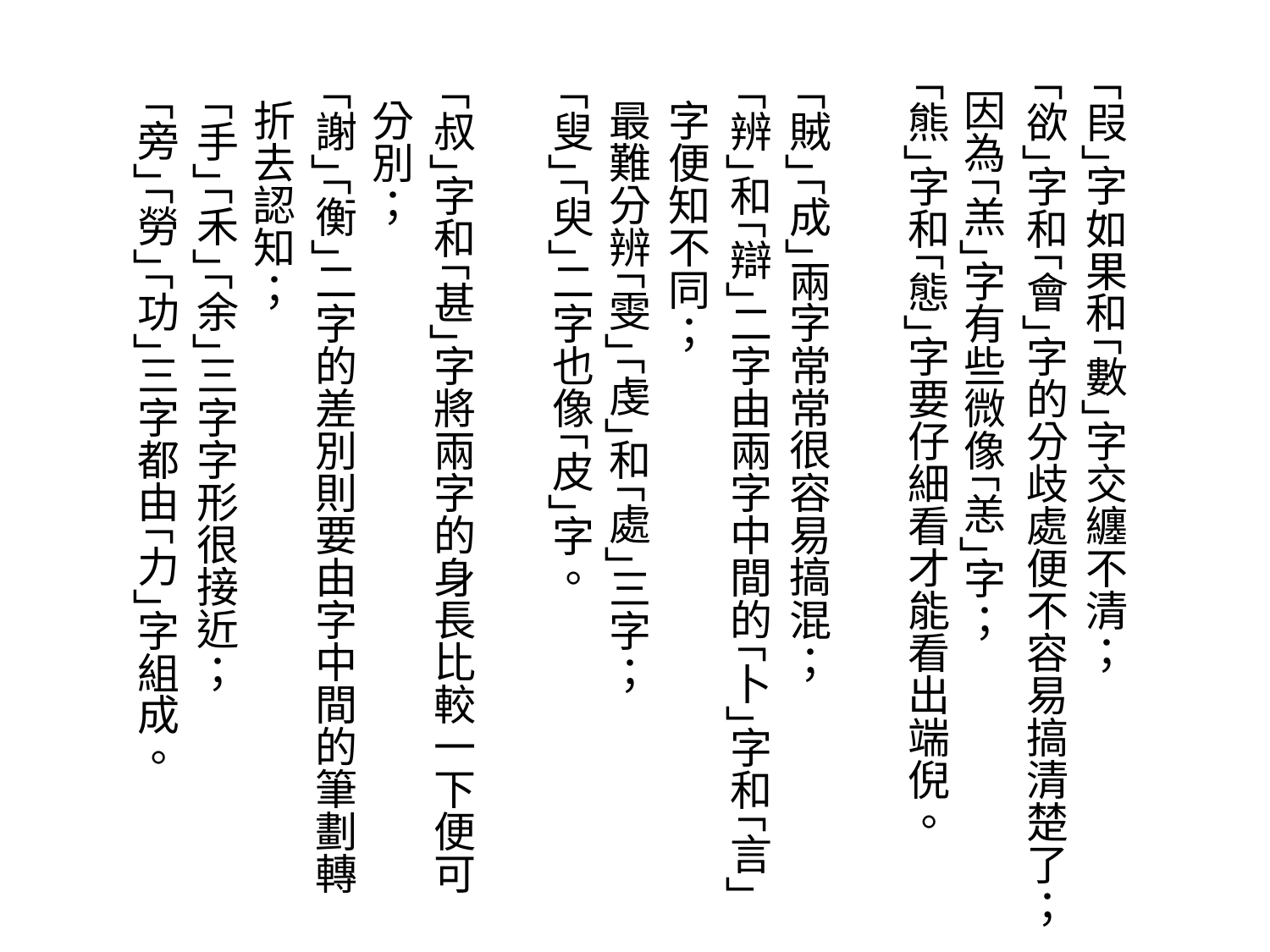

#
  ｢叚｣字如果和｢數｣字交纏不清；
  ｢欲｣字和｢會｣字的分歧處便不容易搞清楚了；
   因為｢羔｣字有些微像｢恙｣字；
  ｢熊｣字和｢態｣字要仔細看才能看出端倪。

   ｢賊｣｢成｣兩字常常很容易搞混；
   ｢辨｣和｢辯｣二字由兩字中間的｢卜｣字和｢言｣
    字便知不同；
    最難分辨｢雯｣｢虔｣和｢處｣三字；
   ｢叟｣｢臾｣二字也像｢皮｣字。

   ｢叔｣字和｢甚｣字將兩字的身長比較一下便可
    分別；
   ｢謝｣｢衡｣二字的差別則要由字中間的筆劃轉
    折去認知；
    ｢手｣｢禾｣｢余｣三字字形很接近；
    ｢旁｣｢勞｣｢功｣三字都由｢力｣字組成。